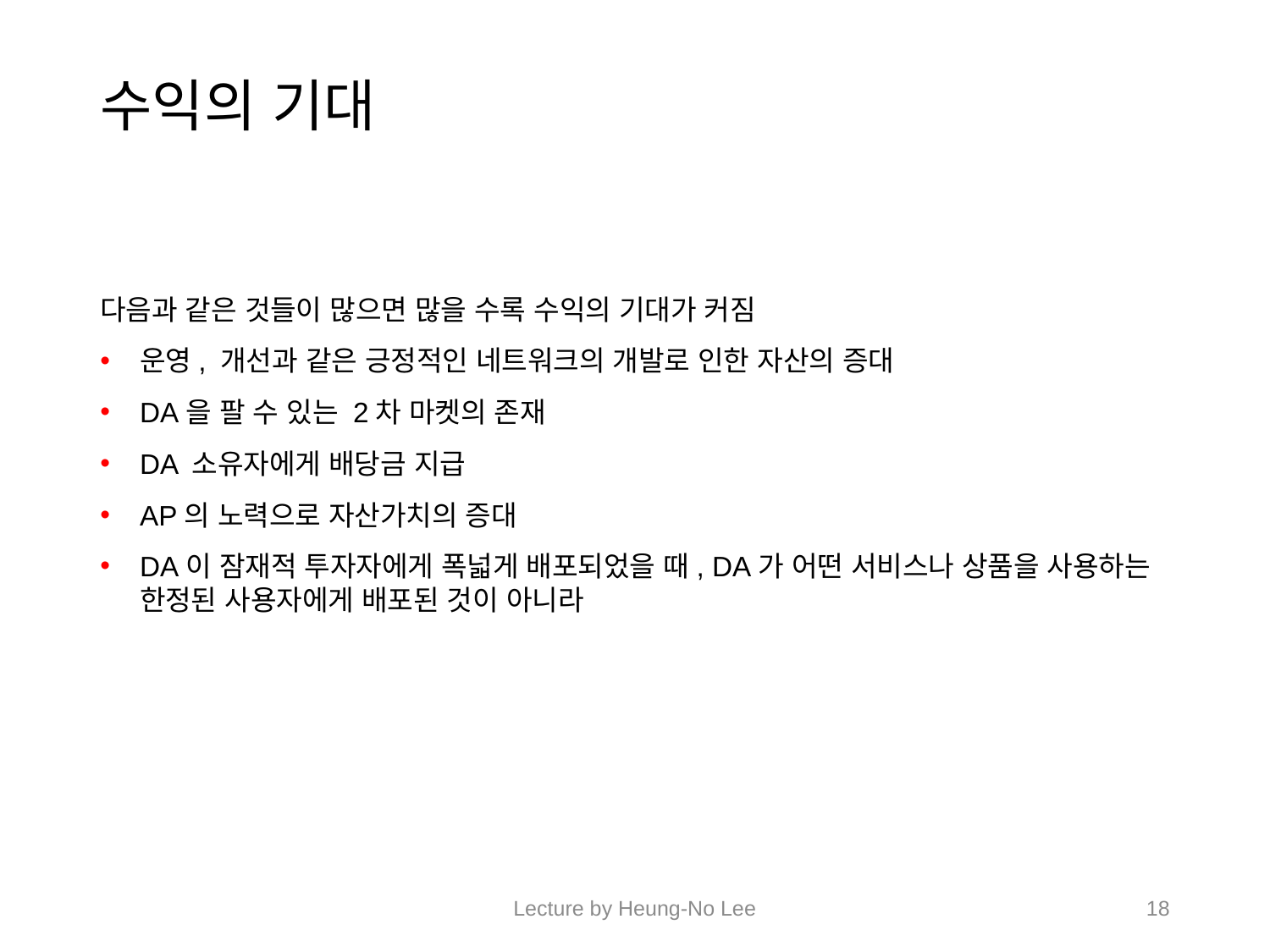

# 수익의 기대
다음과 같은 것들이 많으면 많을 수록 수익의 기대가 커짐
운영, 개선과 같은 긍정적인 네트워크의 개발로 인한 자산의 증대
DA을 팔 수 있는 2차 마켓의 존재
DA 소유자에게 배당금 지급
AP의 노력으로 자산가치의 증대
DA이 잠재적 투자자에게 폭넓게 배포되었을 때, DA가 어떤 서비스나 상품을 사용하는 한정된 사용자에게 배포된 것이 아니라
Lecture by Heung-No Lee
18